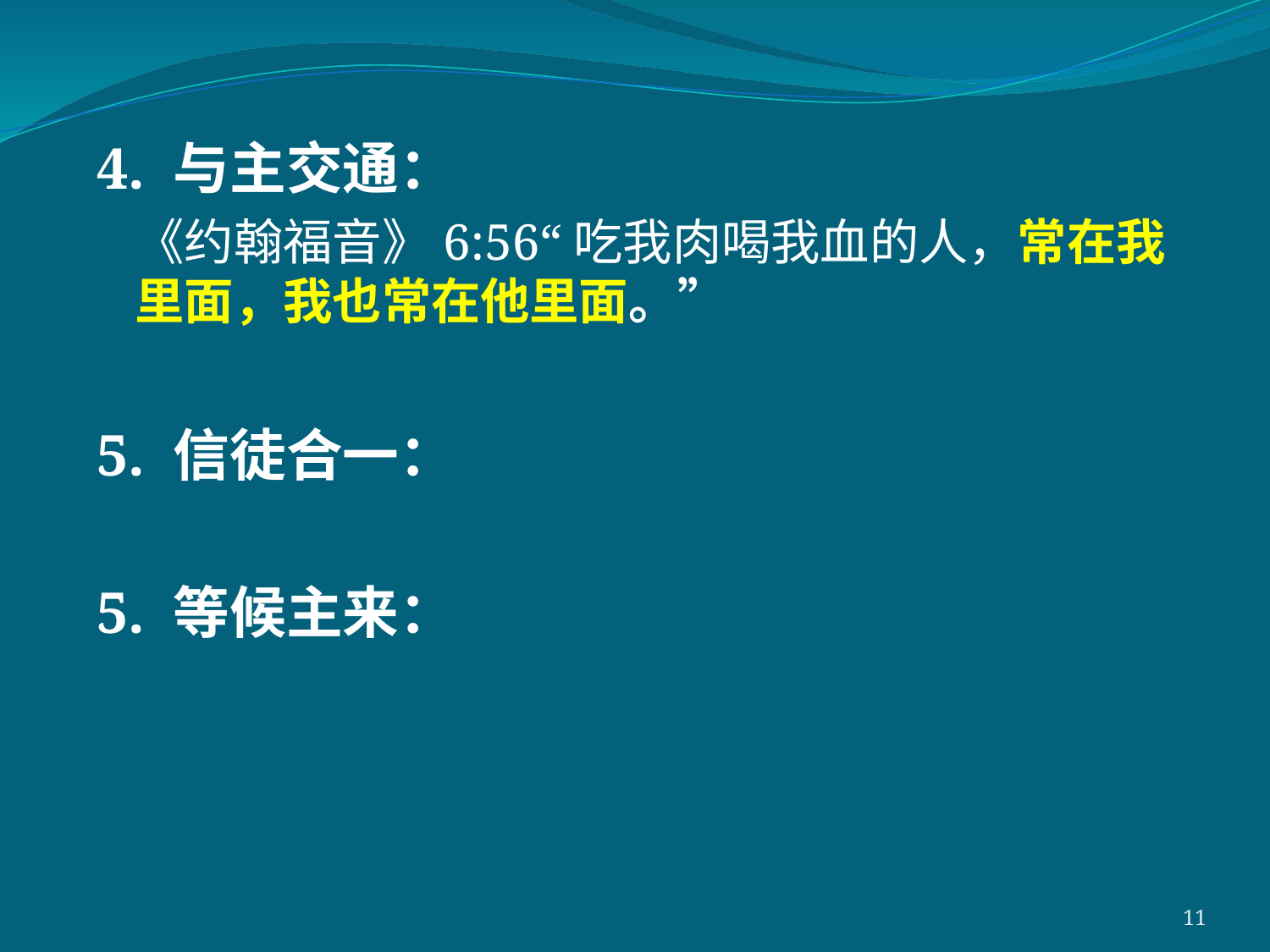

4. 与主交通：
	《约翰福音》6:56“吃我肉喝我血的人，常在我里面，我也常在他里面。”

5. 信徒合一：

5. 等候主来：

11